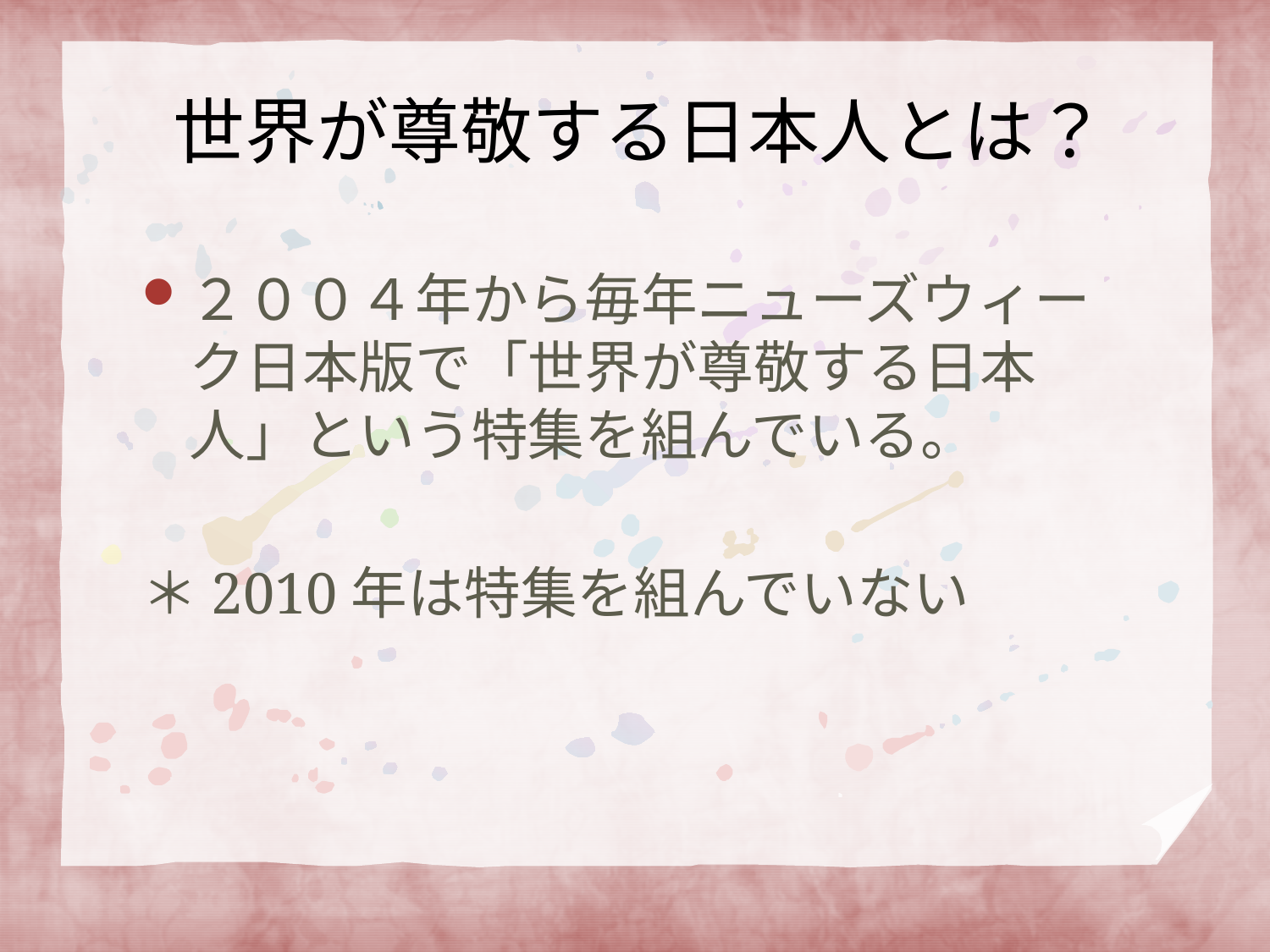

# 世界が尊敬する日本人とは？

２００４年から毎年ニューズウィーク日本版で「世界が尊敬する日本人」という特集を組んでいる。

＊2010年は特集を組んでいない